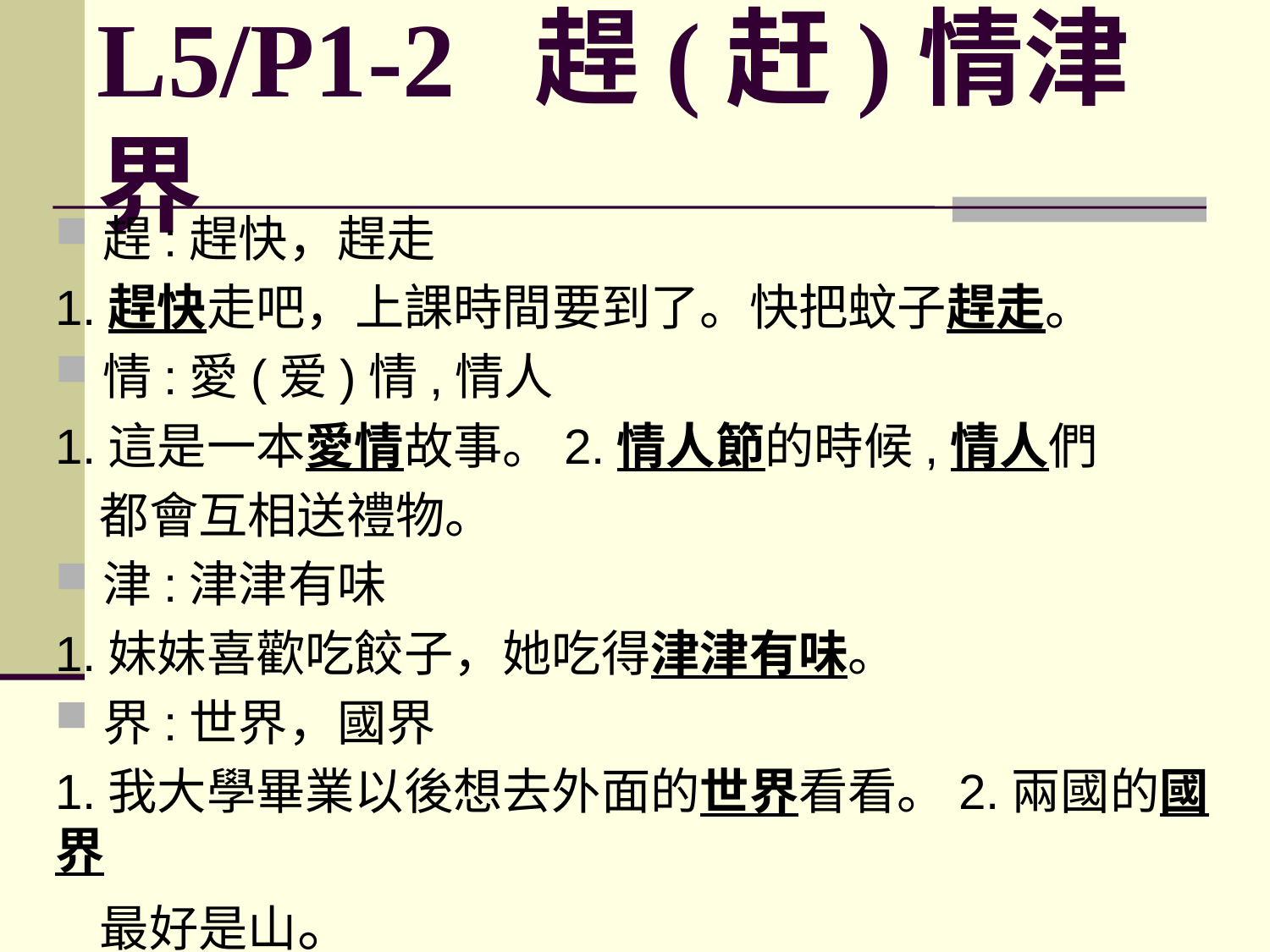

# L5/P1-2  趕(赶)情津界
趕:趕快，趕走
1.趕快走吧，上課時間要到了。快把蚊子趕走。
情:愛(爱)情,情人
1.這是一本愛情故事。2.情人節的時候,情人們
   都會互相送禮物。
津:津津有味
1.妹妹喜歡吃餃子，她吃得津津有味。
界:世界，國界
1.我大學畢業以後想去外面的世界看看。2.兩國的國界
   最好是山。